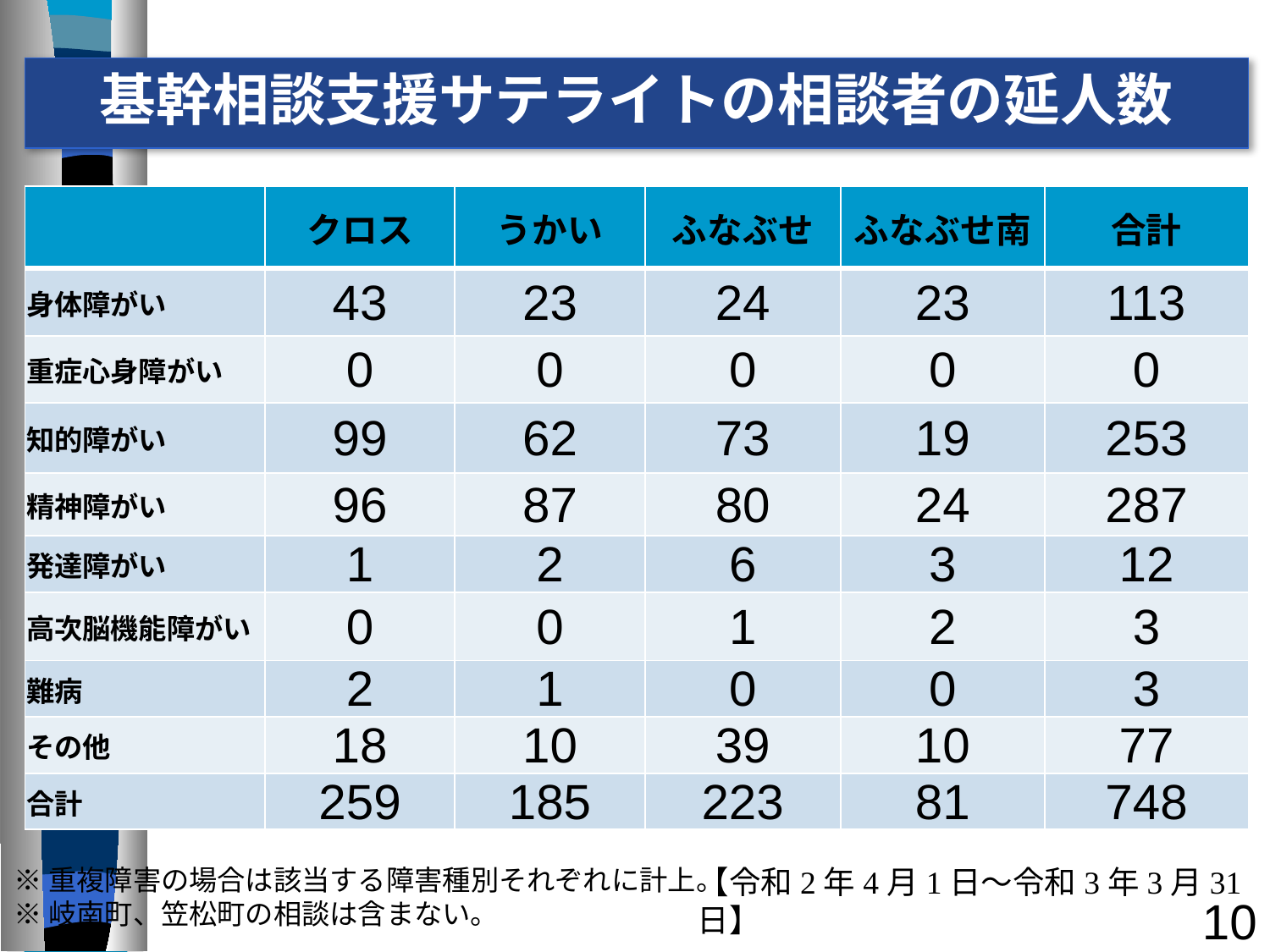

基幹相談支援サテライトの相談者の延人数
|  | クロス | うかい | ふなぶせ | ふなぶせ南 | 合計 |
| --- | --- | --- | --- | --- | --- |
| 身体障がい | 43 | 23 | 24 | 23 | 113 |
| 重症心身障がい | 0 | 0 | 0 | 0 | 0 |
| 知的障がい | 99 | 62 | 73 | 19 | 253 |
| 精神障がい | 96 | 87 | 80 | 24 | 287 |
| 発達障がい | 1 | 2 | 6 | 3 | 12 |
| 高次脳機能障がい | 0 | 0 | 1 | 2 | 3 |
| 難病 | 2 | 1 | 0 | 0 | 3 |
| その他 | 18 | 10 | 39 | 10 | 77 |
| 合計 | 259 | 185 | 223 | 81 | 748 |
※重複障害の場合は該当する障害種別それぞれに計上。
※岐南町、笠松町の相談は含まない。
【令和2年4月1日～令和3年3月31日】
10